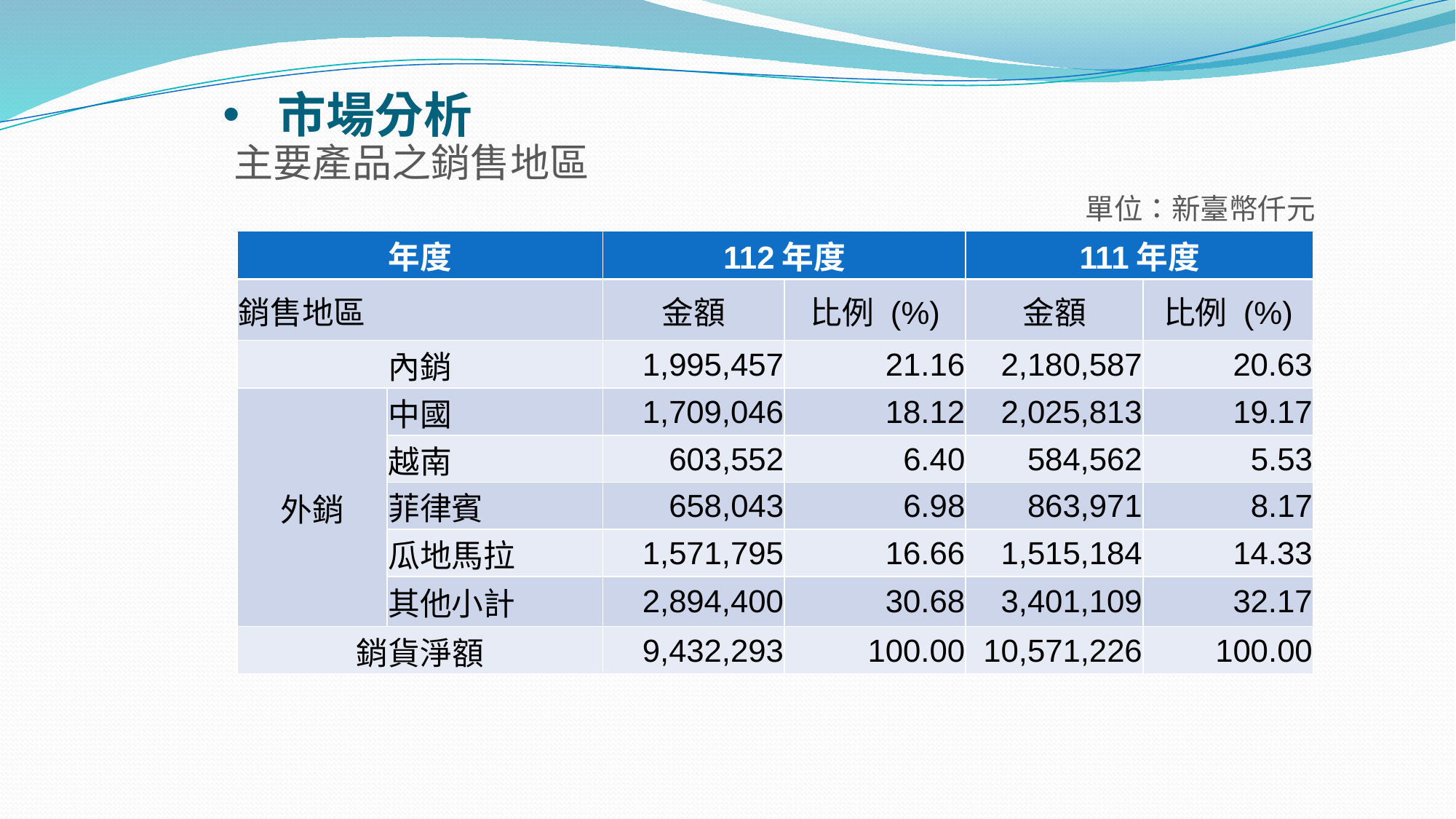

# 市場分析
主要產品之銷售地區
單位：新臺幣仟元
| 年度 |  | 112年度 |  | 111年度 |  |
| --- | --- | --- | --- | --- | --- |
| 銷售地區 |  | 金額 | 比例 (%) | 金額 | 比例 (%) |
| 內銷 |  | 1,995,457 | 21.16 | 2,180,587 | 20.63 |
| 外銷 | 中國 | 1,709,046 | 18.12 | 2,025,813 | 19.17 |
|  | 越南 | 603,552 | 6.40 | 584,562 | 5.53 |
|  | 菲律賓 | 658,043 | 6.98 | 863,971 | 8.17 |
|  | 瓜地馬拉 | 1,571,795 | 16.66 | 1,515,184 | 14.33 |
|  | 其他小計 | 2,894,400 | 30.68 | 3,401,109 | 32.17 |
| 銷貨淨額 |  | 9,432,293 | 100.00 | 10,571,226 | 100.00 |